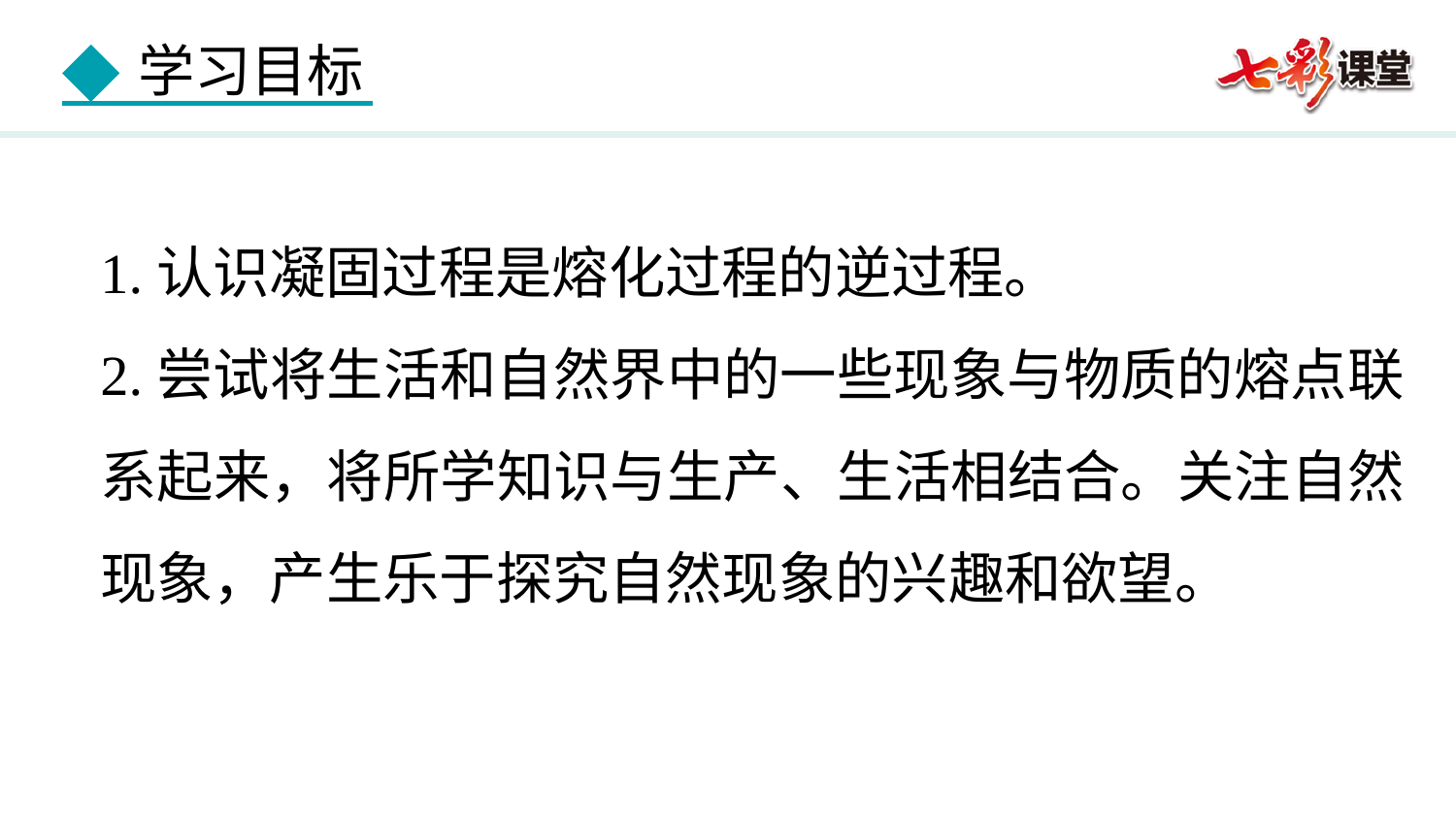

1.认识凝固过程是熔化过程的逆过程。
2.尝试将生活和自然界中的一些现象与物质的熔点联系起来，将所学知识与生产、生活相结合。关注自然现象，产生乐于探究自然现象的兴趣和欲望。